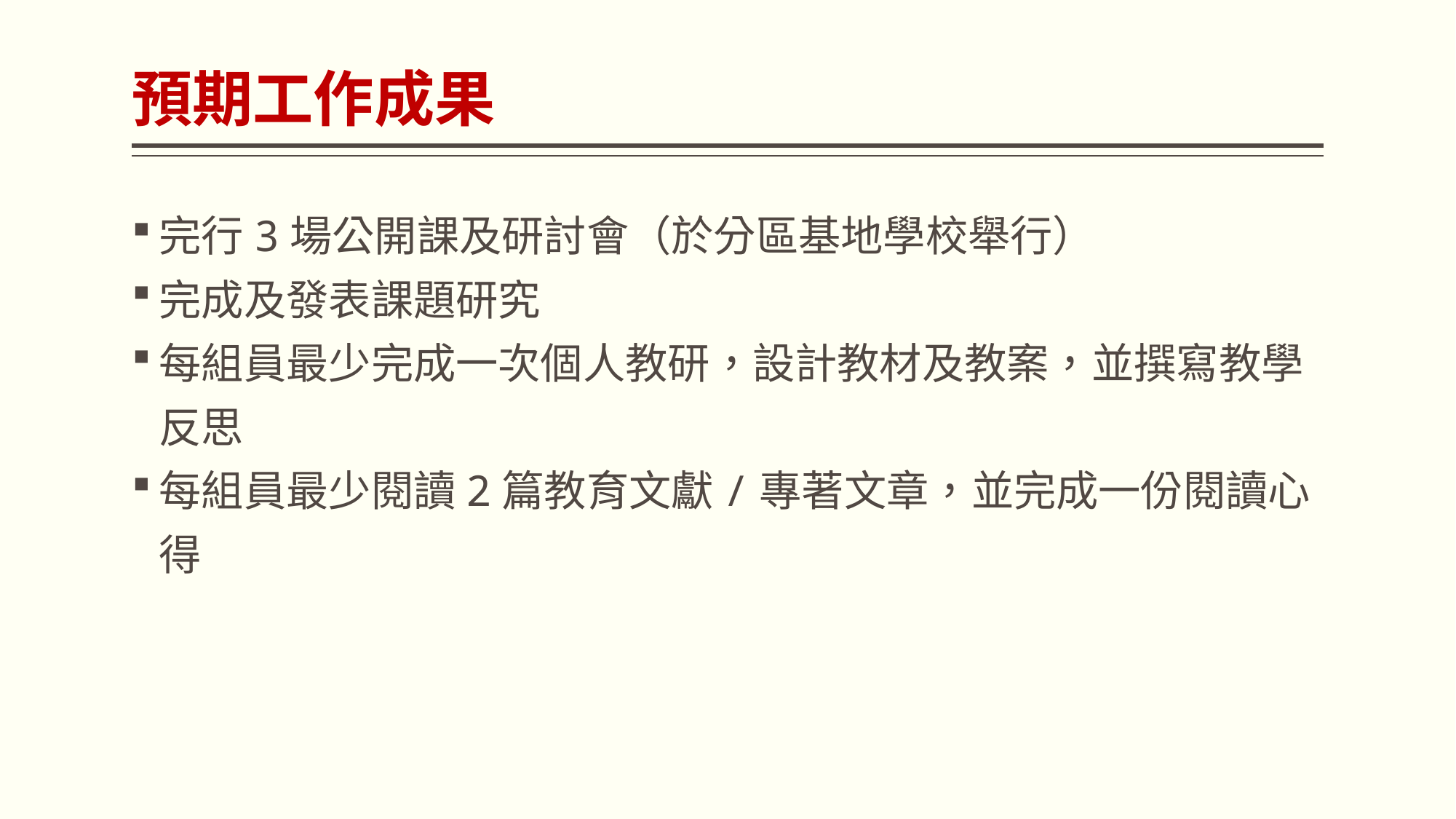

# 預期工作成果
完行3場公開課及研討會（於分區基地學校舉行）
完成及發表課題研究
每組員最少完成一次個人教研，設計教材及教案，並撰寫教學反思
每組員最少閱讀2篇教育文獻/專著文章，並完成一份閱讀心得